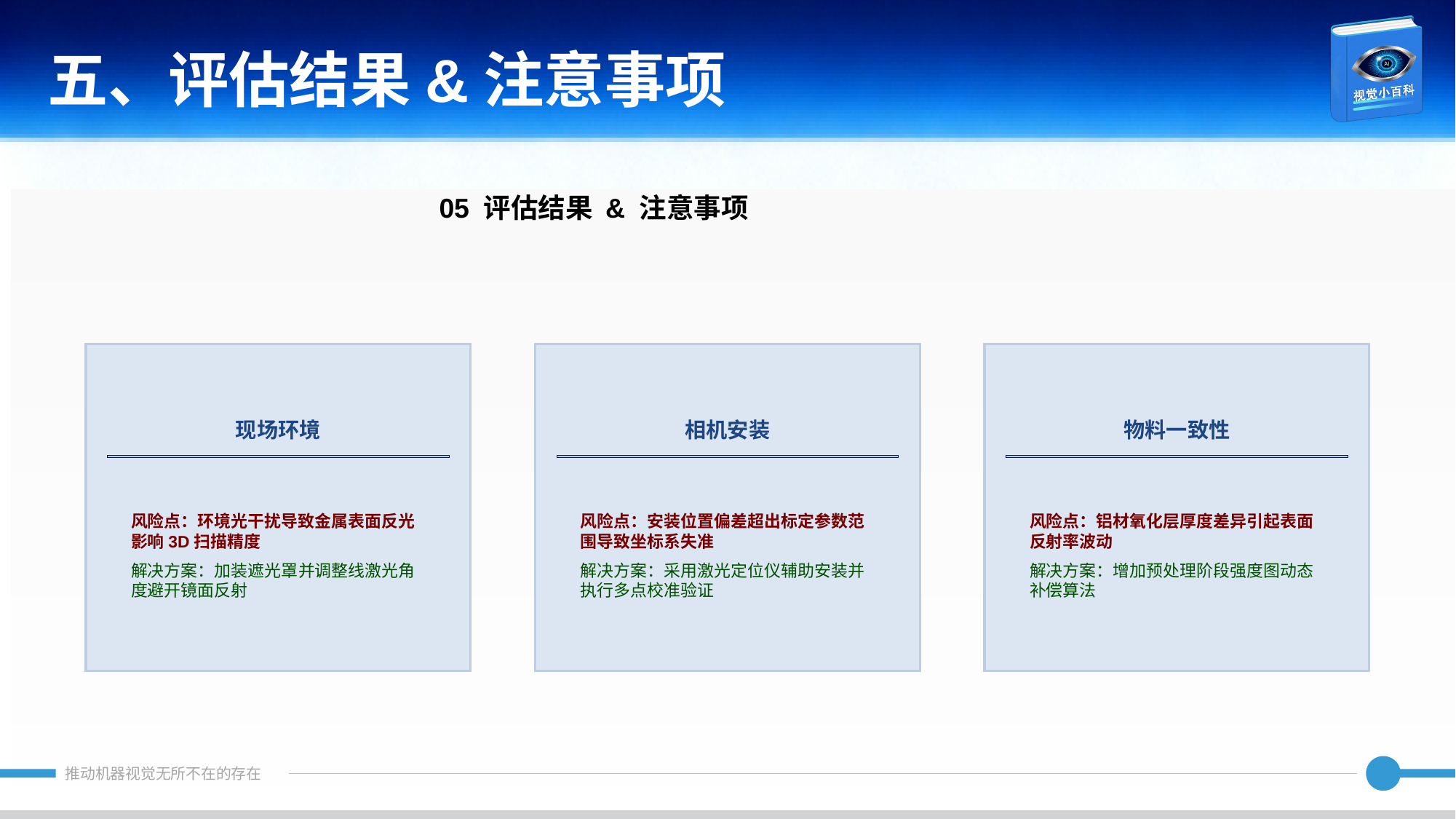

五、评估结果&注意事项

05 评估结果 & 注意事项

现场环境

相机安装

物料一致性

风险点：环境光干扰导致金属表面反光影响3D扫描精度
解决方案：加装遮光罩并调整线激光角度避开镜面反射

风险点：安装位置偏差超出标定参数范围导致坐标系失准
解决方案：采用激光定位仪辅助安装并执行多点校准验证

风险点：铝材氧化层厚度差异引起表面反射率波动
解决方案：增加预处理阶段强度图动态补偿算法
10